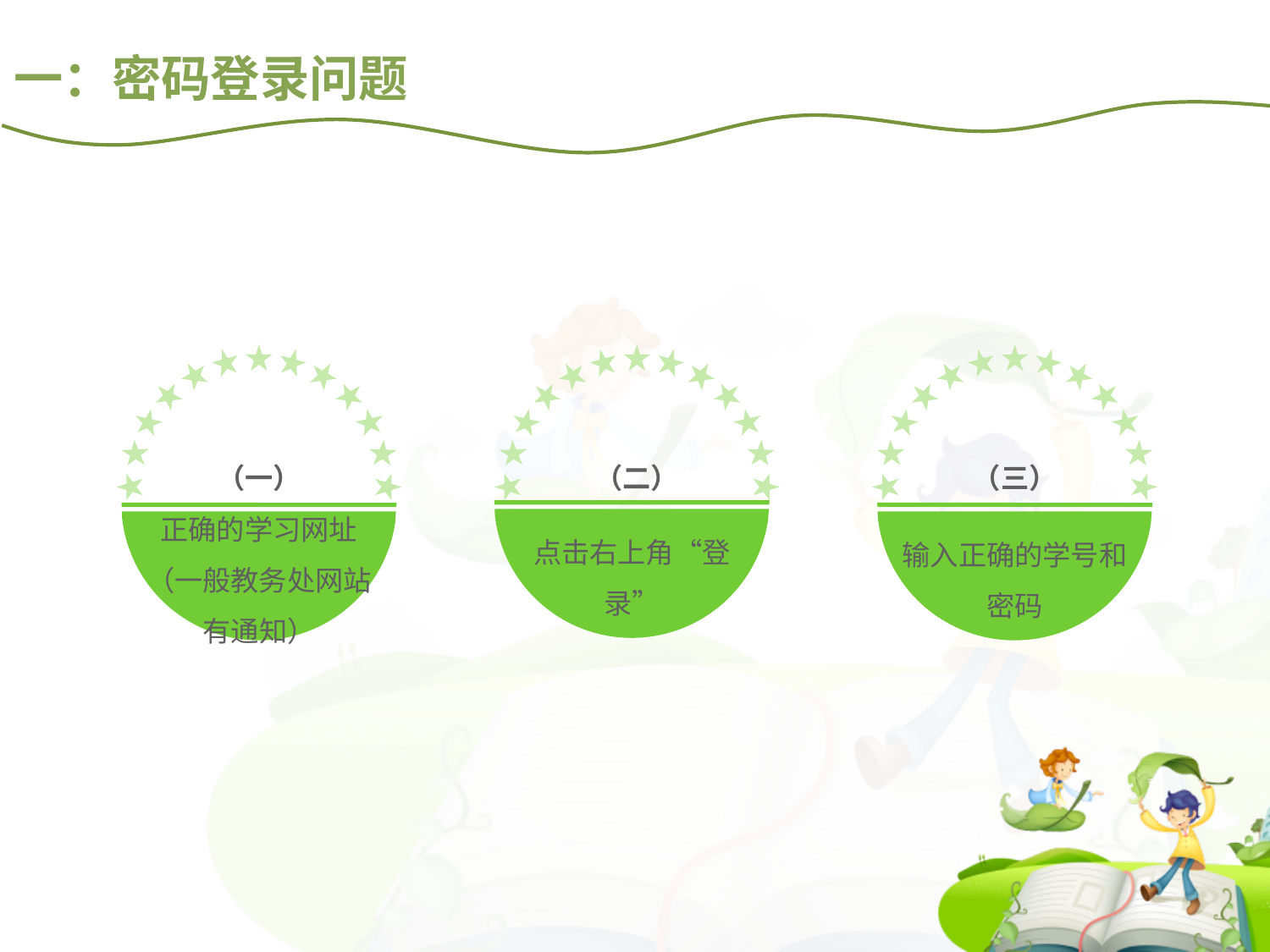

一：密码登录问题
（一）
（二）
（三）
点击右上角“登录”
正确的学习网址（一般教务处网站有通知）
输入正确的学号和密码